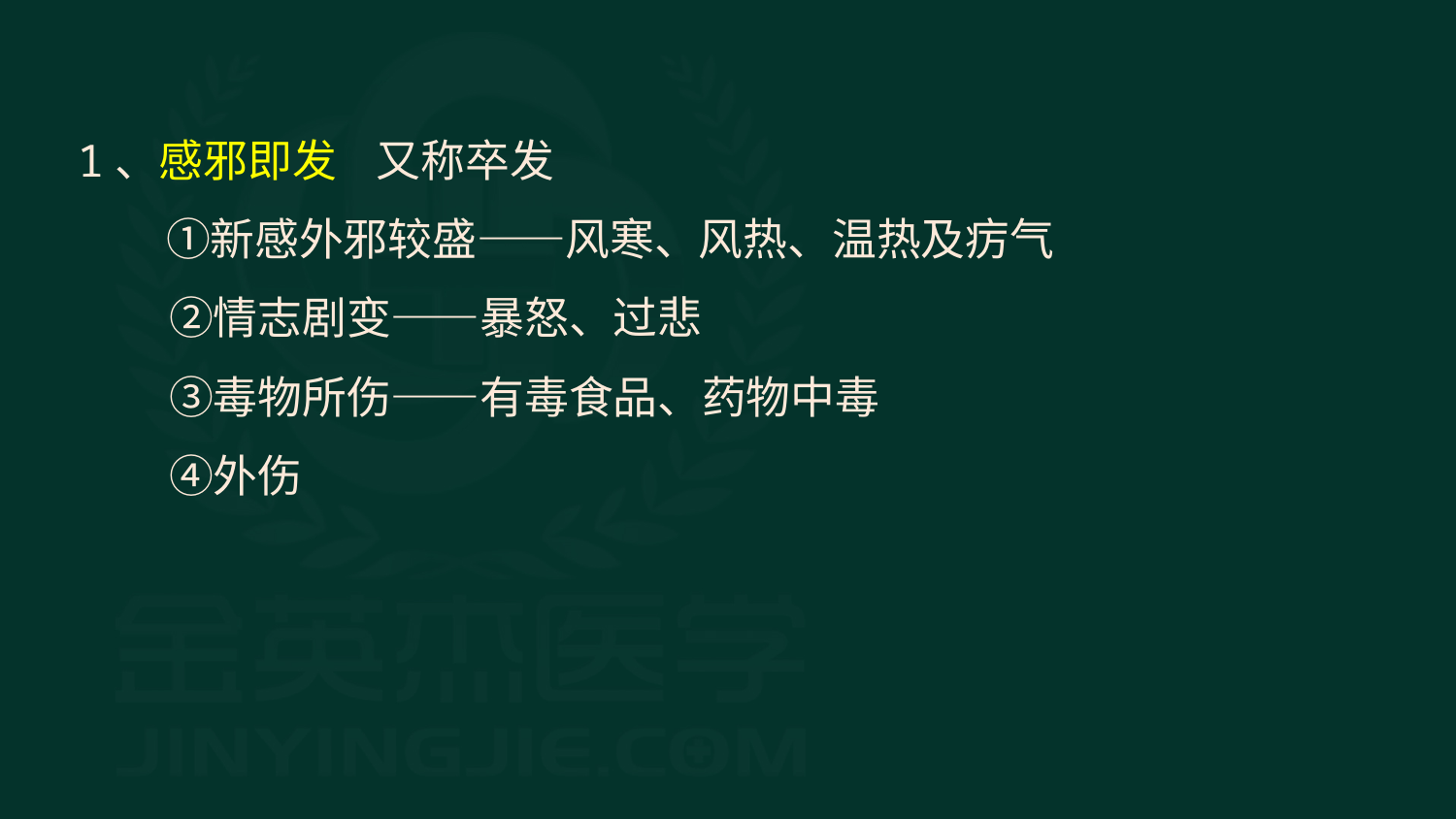

1、感邪即发    又称卒发
　　①新感外邪较盛——风寒、风热、温热及疠气
　②情志剧变——暴怒、过悲
　③毒物所伤——有毒食品、药物中毒
　④外伤